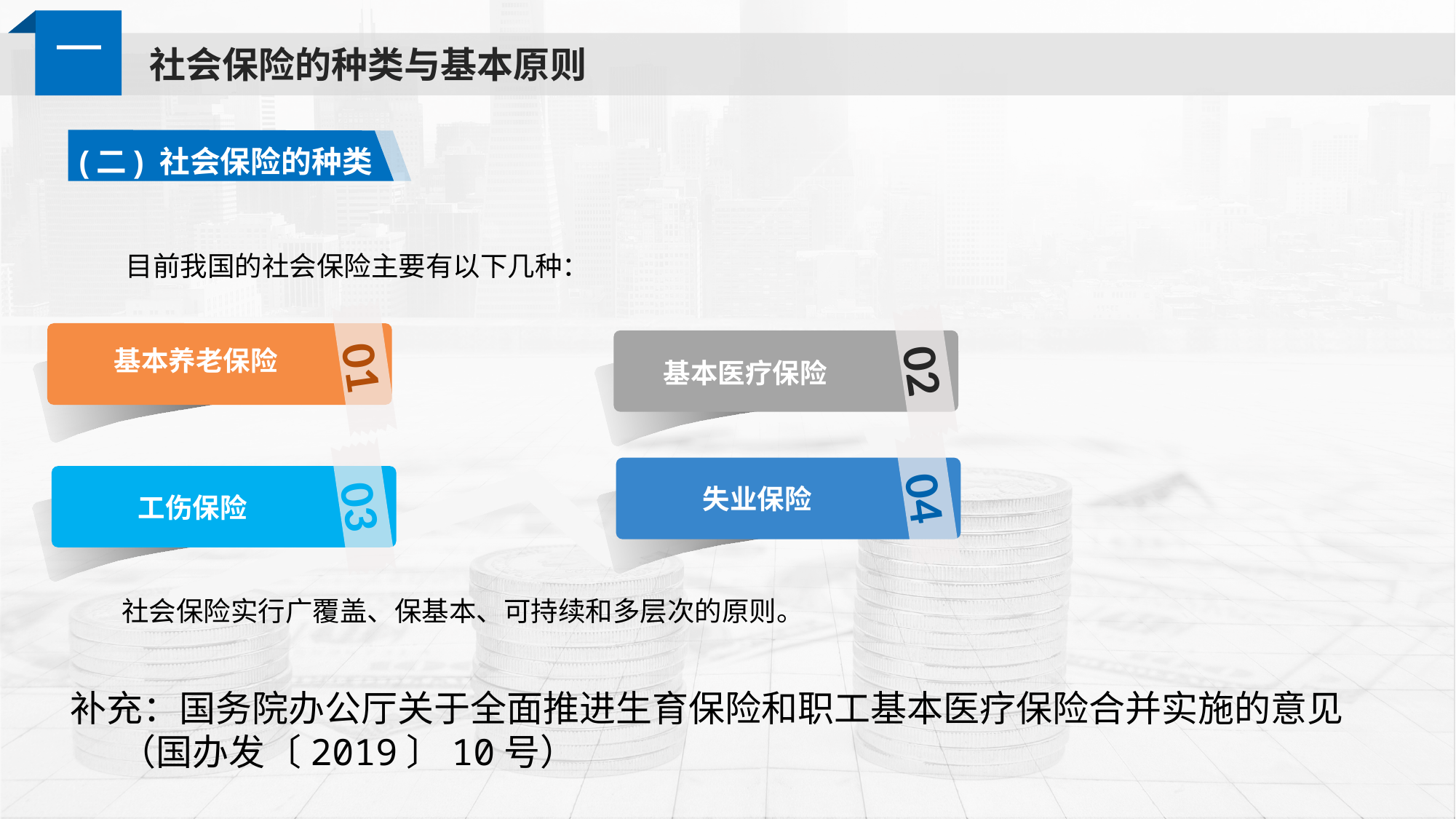

一
社会保险的种类与基本原则
(二) 社会保险的种类

目前我国的社会保险主要有以下几种：

01

02
基本养老保险
基本医疗保险
失业保险

04
工伤保险

03
社会保险实行广覆盖、保基本、可持续和多层次的原则。
补充：国务院办公厅关于全面推进生育保险和职工基本医疗保险合并实施的意见
     （国办发〔2019〕10号）